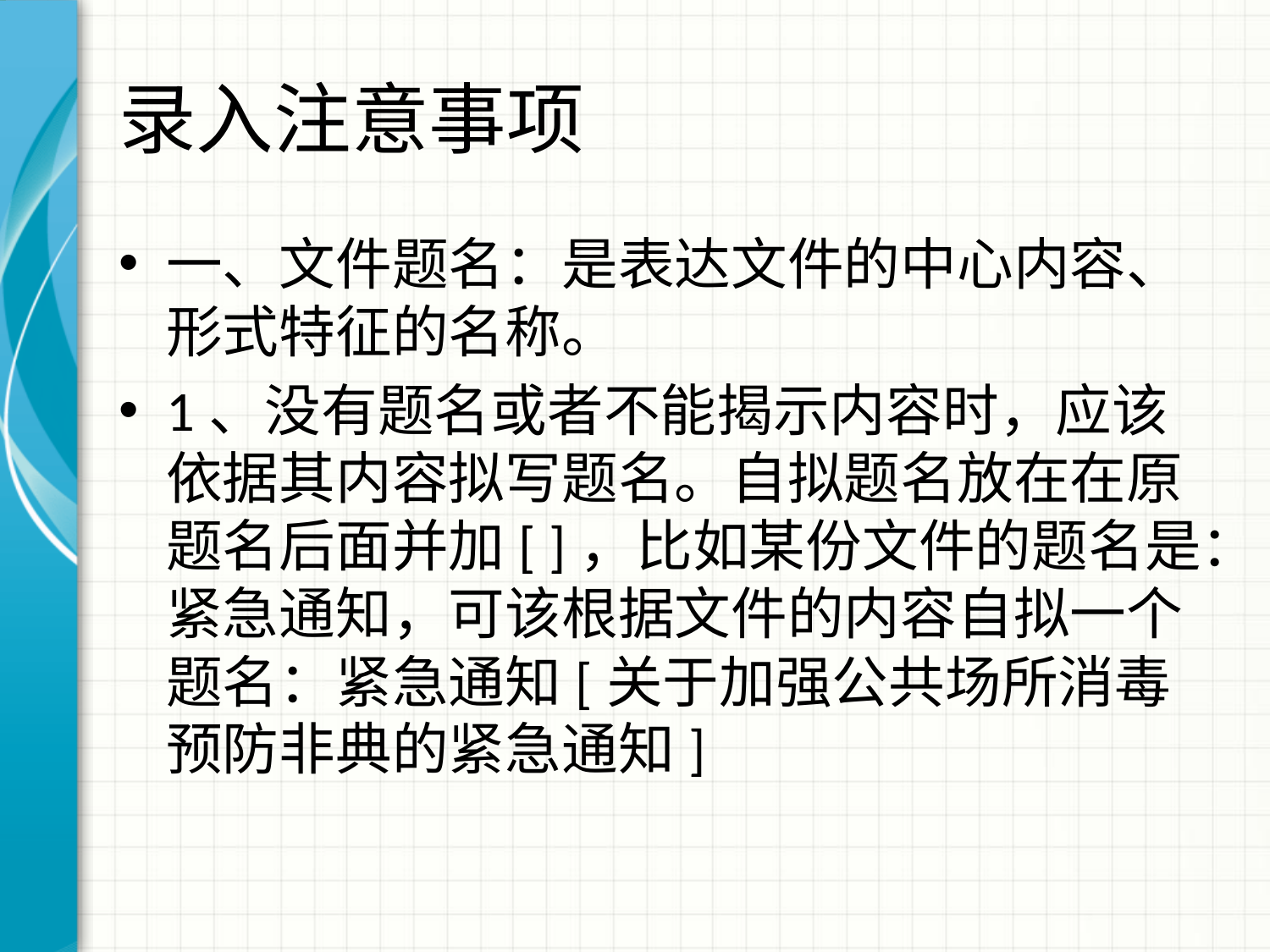

# 录入注意事项
一、文件题名：是表达文件的中心内容、形式特征的名称。
1、没有题名或者不能揭示内容时，应该依据其内容拟写题名。自拟题名放在在原题名后面并加[ ]，比如某份文件的题名是：紧急通知，可该根据文件的内容自拟一个题名：紧急通知[关于加强公共场所消毒预防非典的紧急通知]